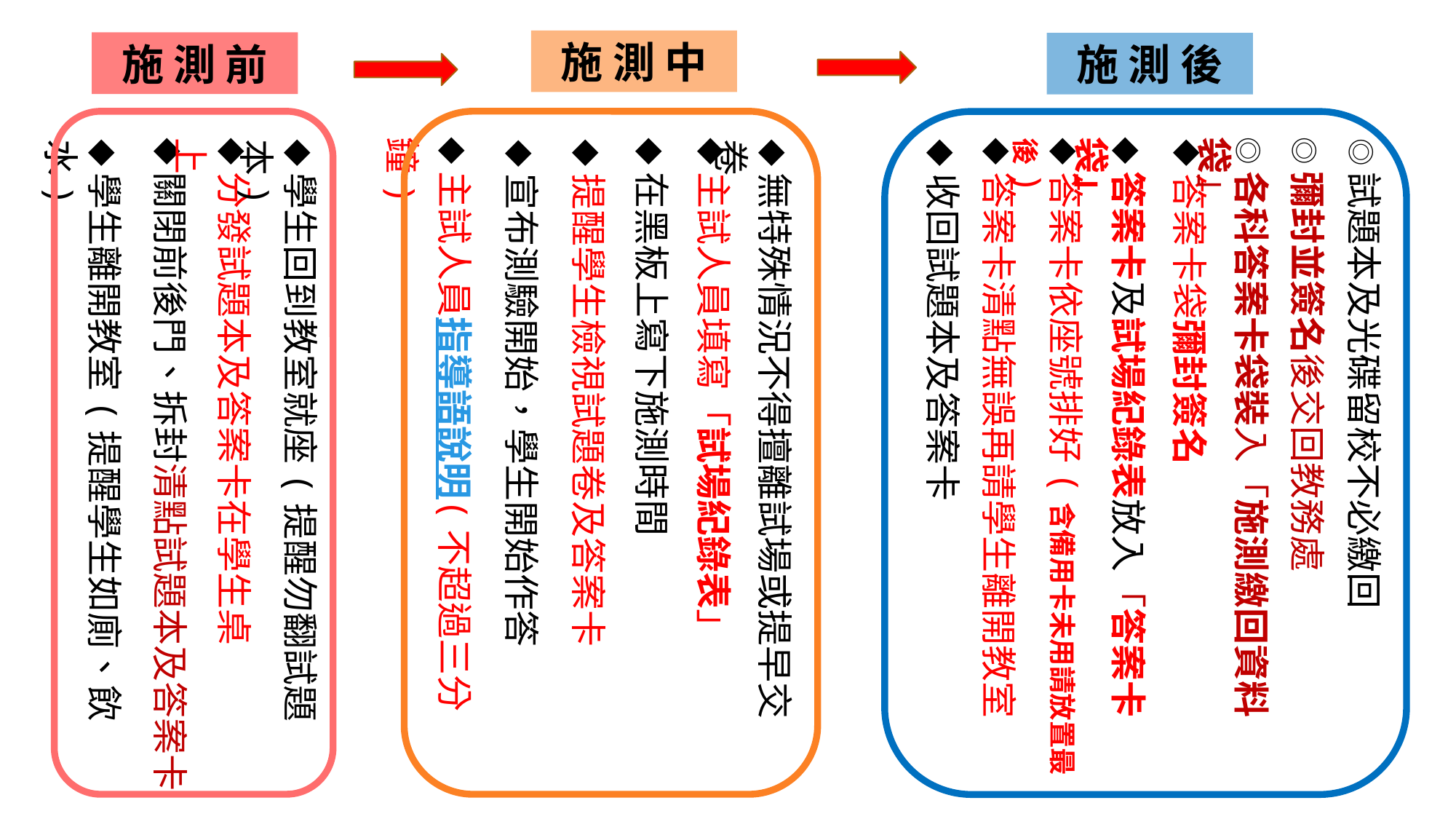

施 測 中
施 測 前
施 測 後

◆主試人員指導語說明(不超過三分鐘)
◆答案卡及試場紀錄表放入「答案卡袋」
◎各科答案卡袋裝入「施測繳回資料袋」
◎彌封並簽名後交回教務處
◆在黑板上寫下施測時間
◆主試人員填寫「試場紀錄表」
◆分發試題本及答案卡在學生桌上
◆關閉前後門、拆封清點試題本及答案卡
◆答案卡清點無誤再請學生離開教室
◆答案卡依座號排好(含備用卡未用請放置最後)
◎試題本及光碟留校不必繳回
◆學生離開教室(提醒學生如廁、飲水)
◆學生回到教室就座(提醒勿翻試題本)
◆無特殊情況不得擅離試場或提早交卷
◆收回試題本及答案卡
◆答案卡袋彌封簽名
◆提醒學生檢視試題卷及答案卡
◆宣布測驗開始，學生開始作答